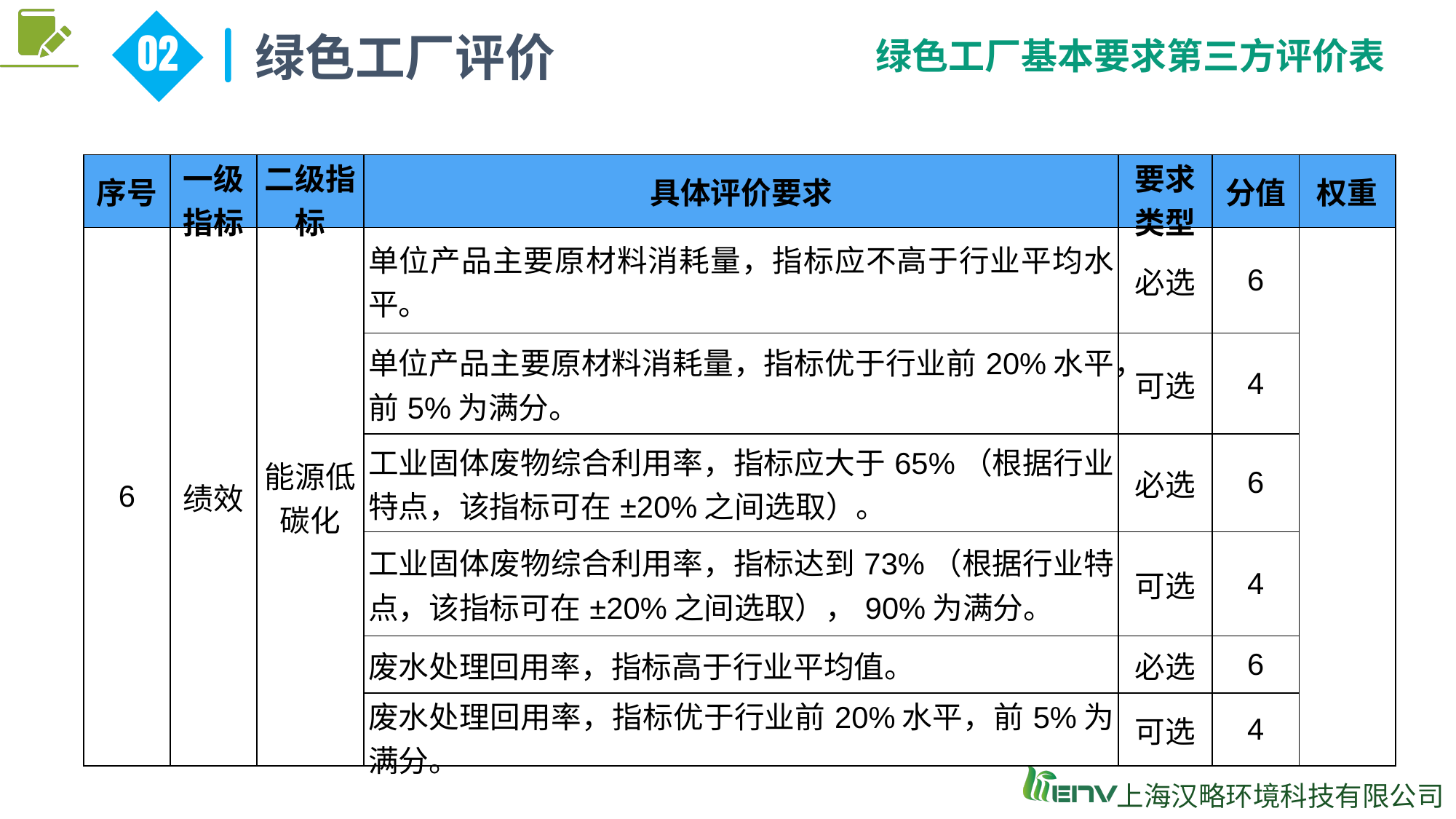

绿色工厂评价

02
绿色工厂基本要求第三方评价表
| 序号 | 一级 指标 | 二级指标 | 具体评价要求 | 要求类型 | 分值 | 权重 |
| --- | --- | --- | --- | --- | --- | --- |
| 6 | 绩效 | 能源低碳化 | 单位产品主要原材料消耗量，指标应不高于行业平均水平。 | 必选 | 6 |  |
|  |  |  | 单位产品主要原材料消耗量，指标优于行业前20%水平，前5%为满分。 | 可选 | 4 |  |
|  |  |  | 工业固体废物综合利用率，指标应大于65%（根据行业特点，该指标可在±20%之间选取）。 | 必选 | 6 |  |
|  |  |  | 工业固体废物综合利用率，指标达到73%（根据行业特点，该指标可在±20%之间选取），90%为满分。 | 可选 | 4 |  |
|  |  |  | 废水处理回用率，指标高于行业平均值。 | 必选 | 6 |  |
|  |  |  | 废水处理回用率，指标优于行业前20%水平，前5%为满分。 | 可选 | 4 |  |